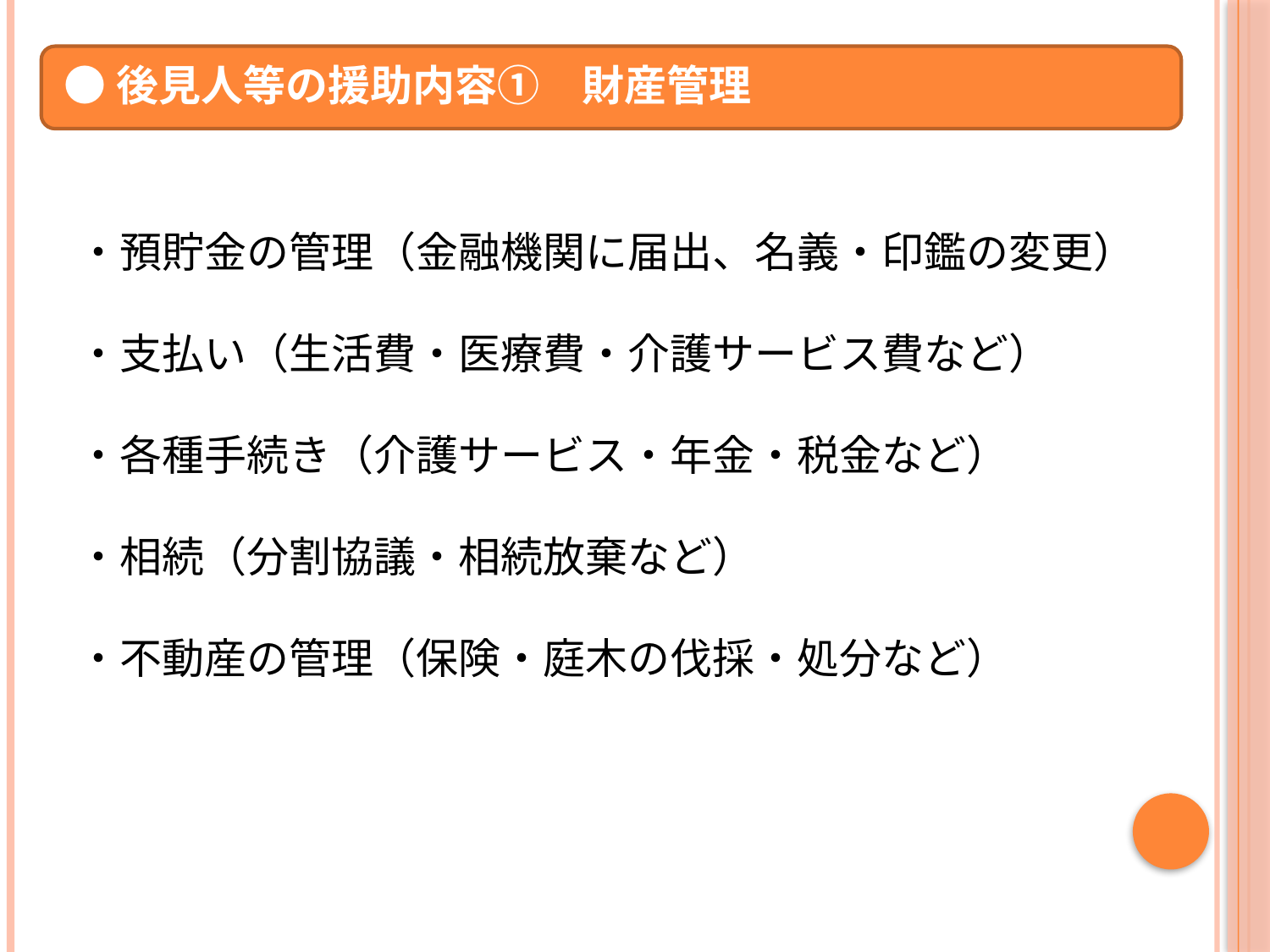

●後見人等の援助内容①　財産管理

・預貯金の管理（金融機関に届出、名義・印鑑の変更）

・支払い（生活費・医療費・介護サービス費など）

・各種手続き（介護サービス・年金・税金など）

・相続（分割協議・相続放棄など）

・不動産の管理（保険・庭木の伐採・処分など）